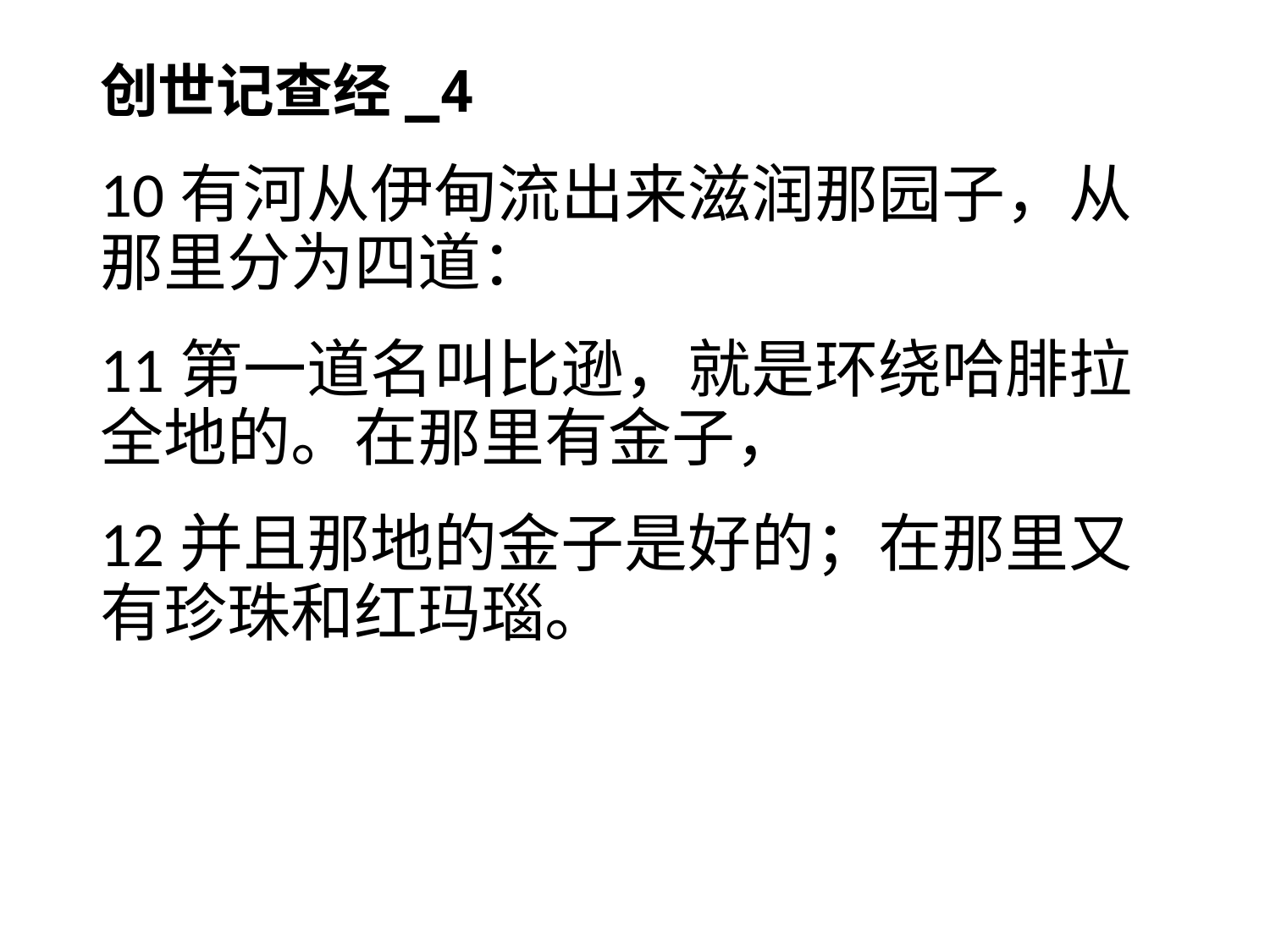

# 创世记查经_4
10有河从伊甸流出来滋润那园子，从那里分为四道：

11第一道名叫比逊，就是环绕哈腓拉全地的。在那里有金子，

12并且那地的金子是好的；在那里又有珍珠和红玛瑙。